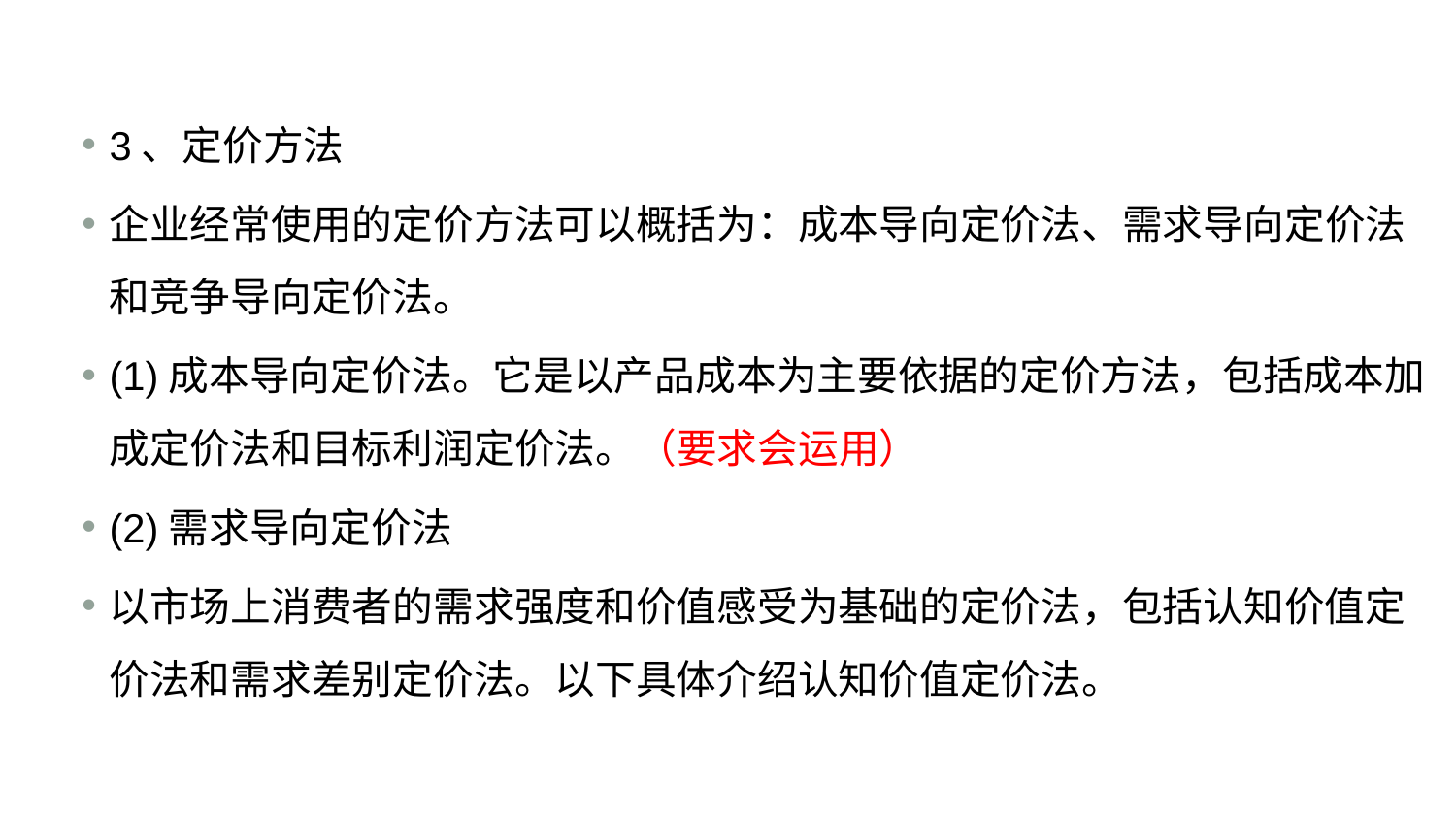

#
3、定价方法
企业经常使用的定价方法可以概括为：成本导向定价法、需求导向定价法和竞争导向定价法。
(1)成本导向定价法。它是以产品成本为主要依据的定价方法，包括成本加成定价法和目标利润定价法。（要求会运用）
(2)需求导向定价法
以市场上消费者的需求强度和价值感受为基础的定价法，包括认知价值定价法和需求差别定价法。以下具体介绍认知价值定价法。